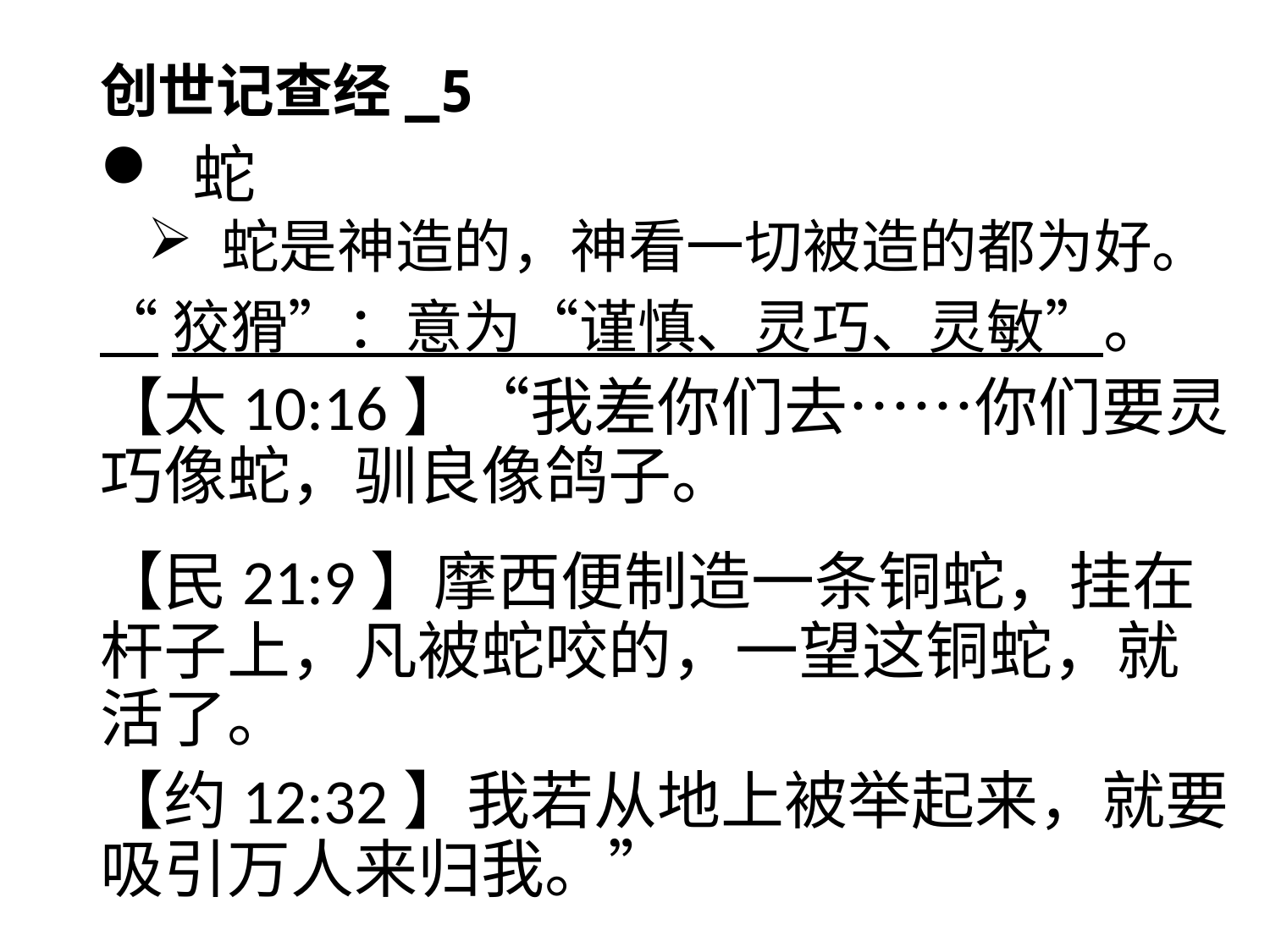

# 创世记查经_5
 蛇
 蛇是神造的，神看一切被造的都为好。
“狡猾”：意为“谨慎、灵巧、灵敏”。
【太10:16】“我差你们去……你们要灵巧像蛇，驯良像鸽子。

【民21:9】摩西便制造一条铜蛇，挂在杆子上，凡被蛇咬的，一望这铜蛇，就活了。
【约12:32】我若从地上被举起来，就要吸引万人来归我。”